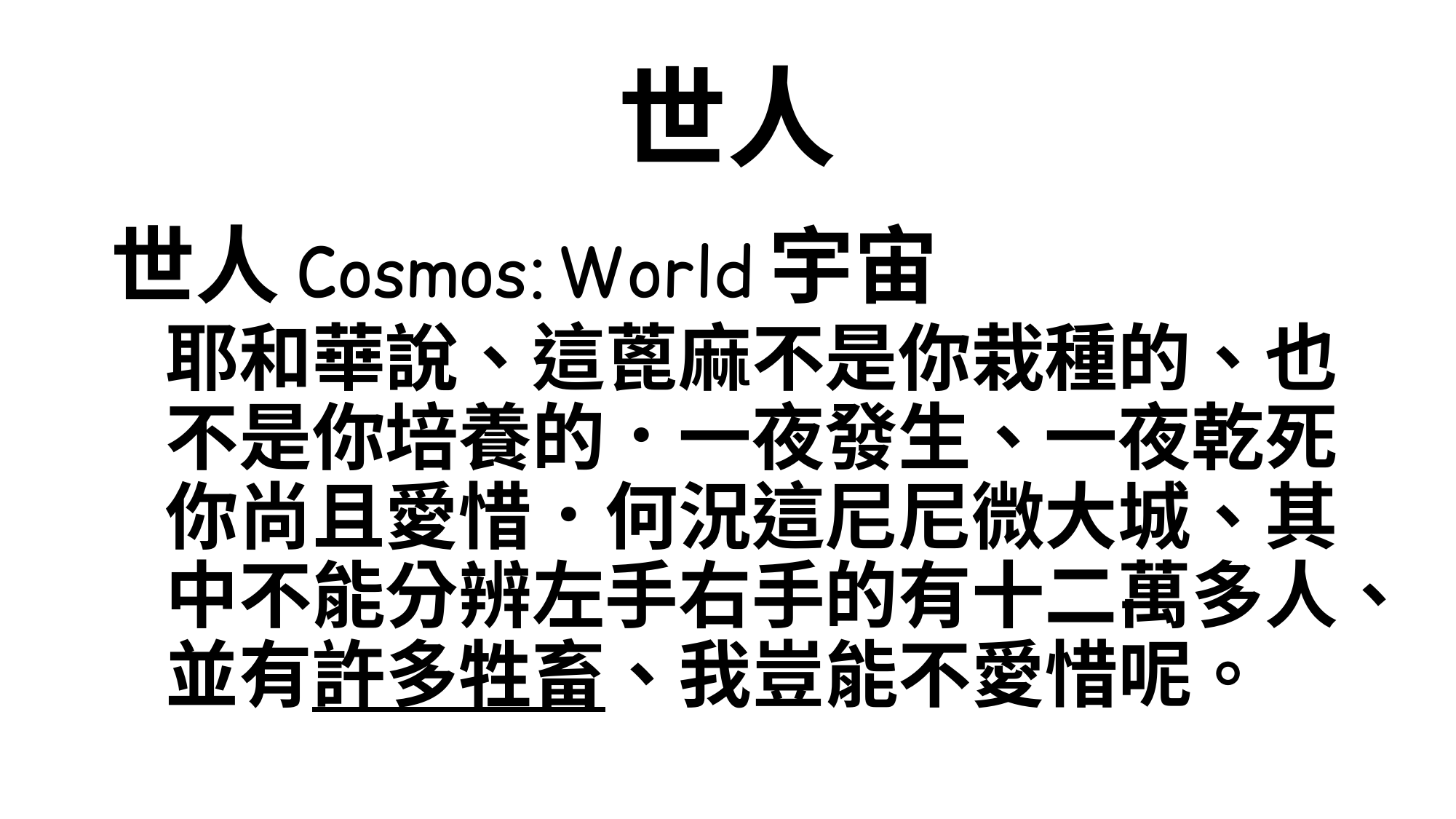

# 世人
世人 Cosmos: World宇宙
耶和華說、這蓖麻不是你栽種的、也不是你培養的．一夜發生、一夜乾死你尚且愛惜．何況這尼尼微大城、其中不能分辨左手右手的有十二萬多人、並有許多牲畜、我豈能不愛惜呢。